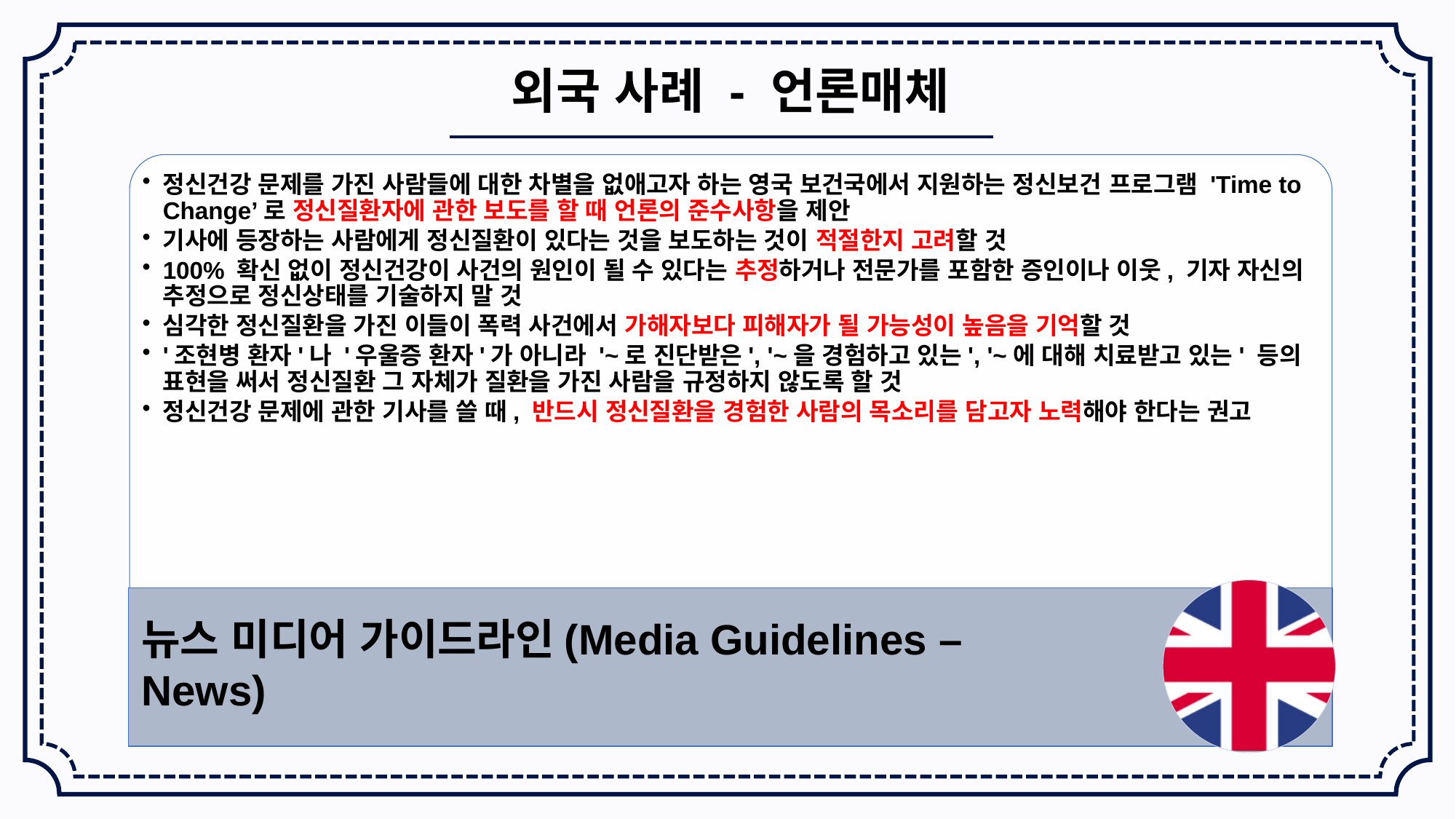

외국 사례 - 언론매체
정신건강 문제를 가진 사람들에 대한 차별을 없애고자 하는 영국 보건국에서 지원하는 정신보건 프로그램 'Time to Change’로 정신질환자에 관한 보도를 할 때 언론의 준수사항을 제안
기사에 등장하는 사람에게 정신질환이 있다는 것을 보도하는 것이 적절한지 고려할 것
100% 확신 없이 정신건강이 사건의 원인이 될 수 있다는 추정하거나 전문가를 포함한 증인이나 이웃, 기자 자신의 추정으로 정신상태를 기술하지 말 것
심각한 정신질환을 가진 이들이 폭력 사건에서 가해자보다 피해자가 될 가능성이 높음을 기억할 것
'조현병 환자'나 '우울증 환자'가 아니라 '~로 진단받은', '~을 경험하고 있는', '~에 대해 치료받고 있는' 등의 표현을 써서 정신질환 그 자체가 질환을 가진 사람을 규정하지 않도록 할 것
정신건강 문제에 관한 기사를 쓸 때, 반드시 정신질환을 경험한 사람의 목소리를 담고자 노력해야 한다는 권고
뉴스 미디어 가이드라인(Media Guidelines – News)